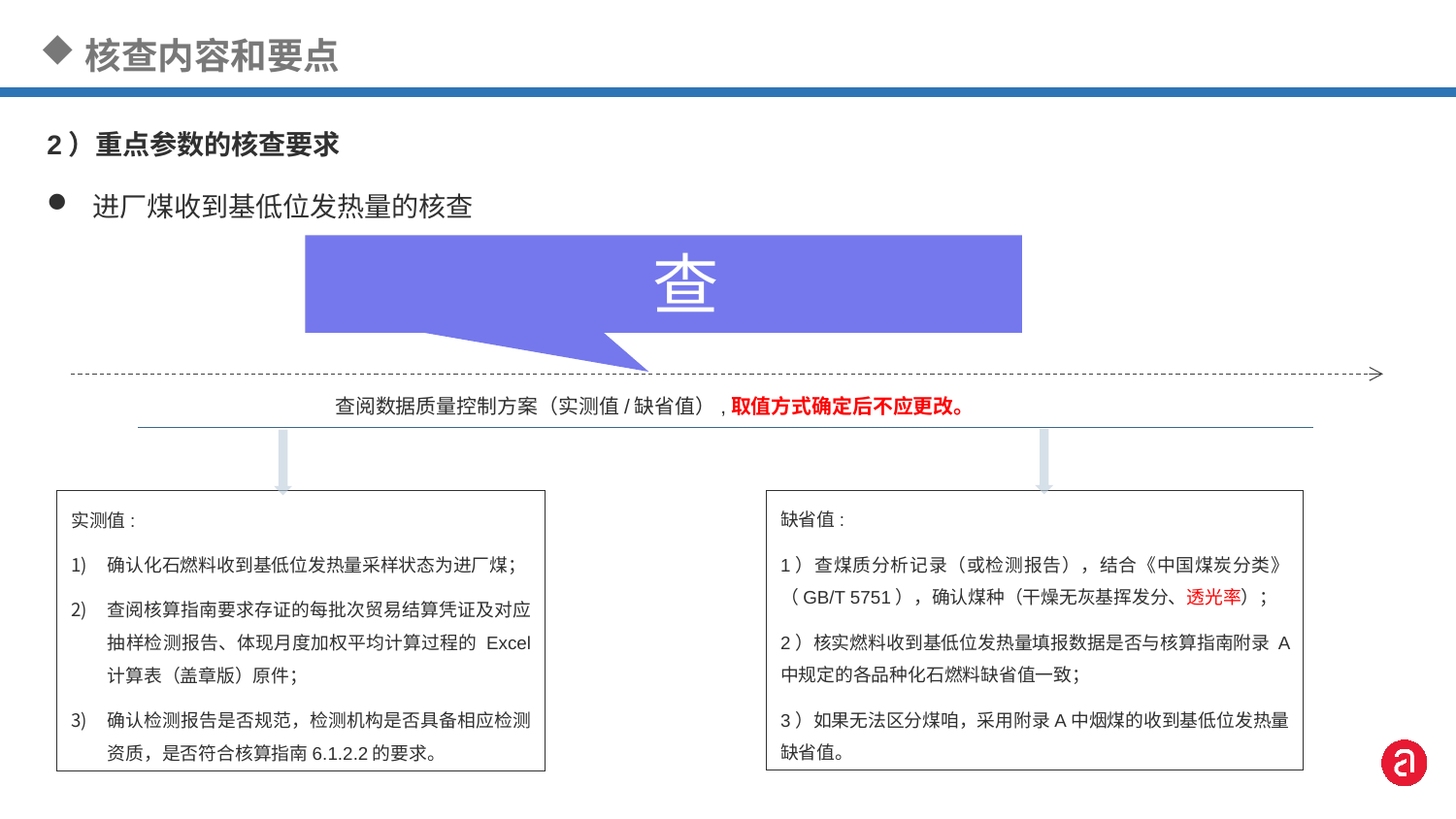

核查内容和要点
2）重点参数的核查要求
进厂煤收到基低位发热量的核查

查
查阅数据质量控制方案（实测值/缺省值）,取值方式确定后不应更改。

缺省值:
1）查煤质分析记录（或检测报告），结合《中国煤炭分类》（GB/T 5751），确认煤种（干燥无灰基挥发分、透光率）；
2）核实燃料收到基低位发热量填报数据是否与核算指南附录 A 中规定的各品种化石燃料缺省值一致；
3）如果无法区分煤咱，采用附录A中烟煤的收到基低位发热量缺省值。
实测值:
确认化石燃料收到基低位发热量采样状态为进厂煤；
查阅核算指南要求存证的每批次贸易结算凭证及对应抽样检测报告、体现月度加权平均计算过程的 Excel 计算表（盖章版）原件；
确认检测报告是否规范，检测机构是否具备相应检测资质，是否符合核算指南6.1.2.2的要求。